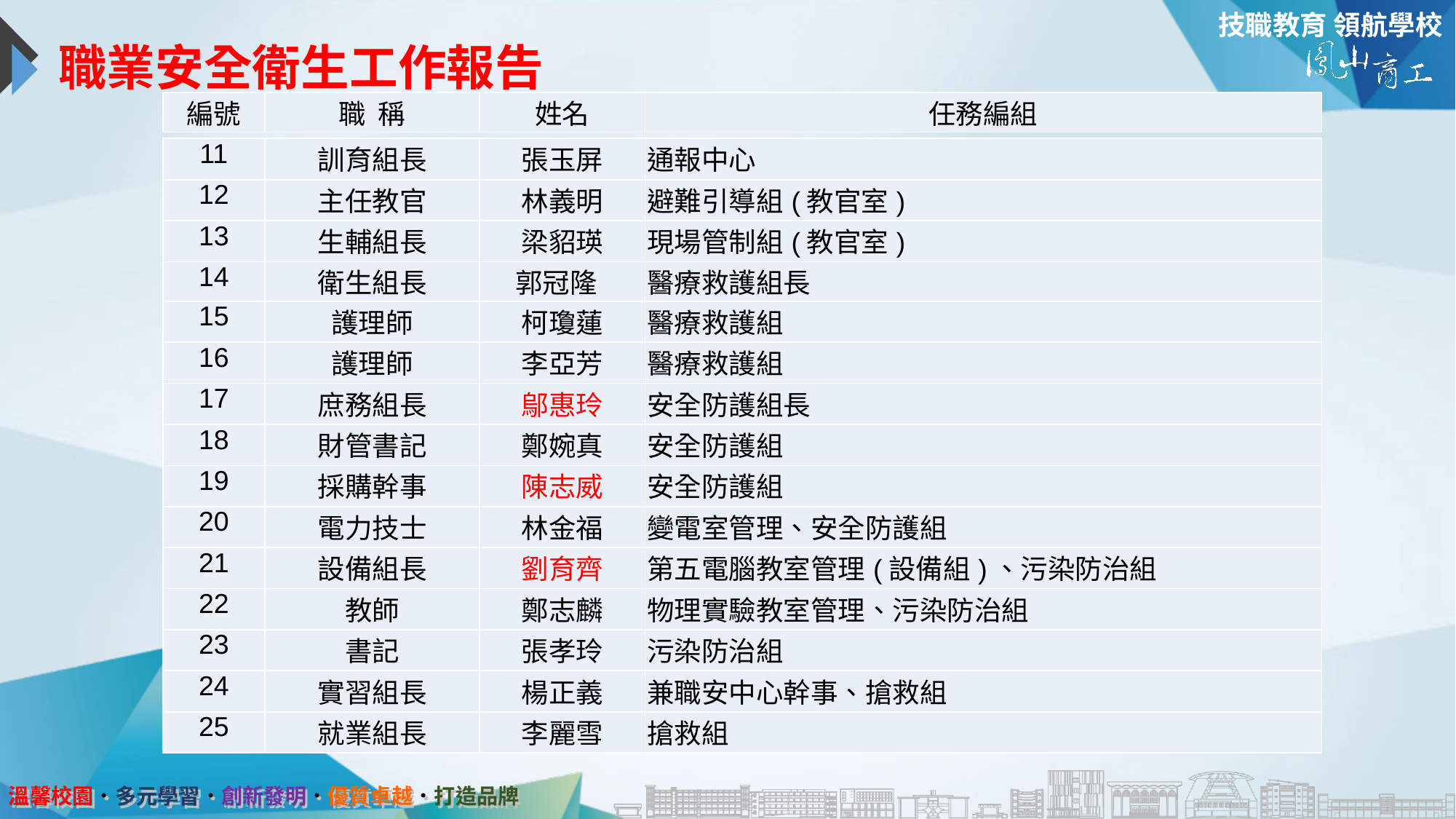

# 職業安全衛生工作報告
| 編號 | 職 稱 | 姓名 | 任務編組 |
| --- | --- | --- | --- |
| 11 | 訓育組長 | 張玉屏 | 通報中心 |
| --- | --- | --- | --- |
| 12 | 主任教官 | 林義明 | 避難引導組(教官室) |
| 13 | 生輔組長 | 梁貂瑛 | 現場管制組(教官室) |
| 14 | 衛生組長 | 郭冠隆 | 醫療救護組長 |
| 15 | 護理師 | 柯瓊蓮 | 醫療救護組 |
| 16 | 護理師 | 李亞芳 | 醫療救護組 |
| 17 | 庶務組長 | 鄔惠玲 | 安全防護組長 |
| 18 | 財管書記 | 鄭婉真 | 安全防護組 |
| 19 | 採購幹事 | 陳志威 | 安全防護組 |
| 20 | 電力技士 | 林金福 | 變電室管理、安全防護組 |
| 21 | 設備組長 | 劉育齊 | 第五電腦教室管理(設備組)、污染防治組 |
| 22 | 教師 | 鄭志麟 | 物理實驗教室管理、污染防治組 |
| 23 | 書記 | 張孝玲 | 污染防治組 |
| 24 | 實習組長 | 楊正義 | 兼職安中心幹事、搶救組 |
| 25 | 就業組長 | 李麗雪 | 搶救組 |